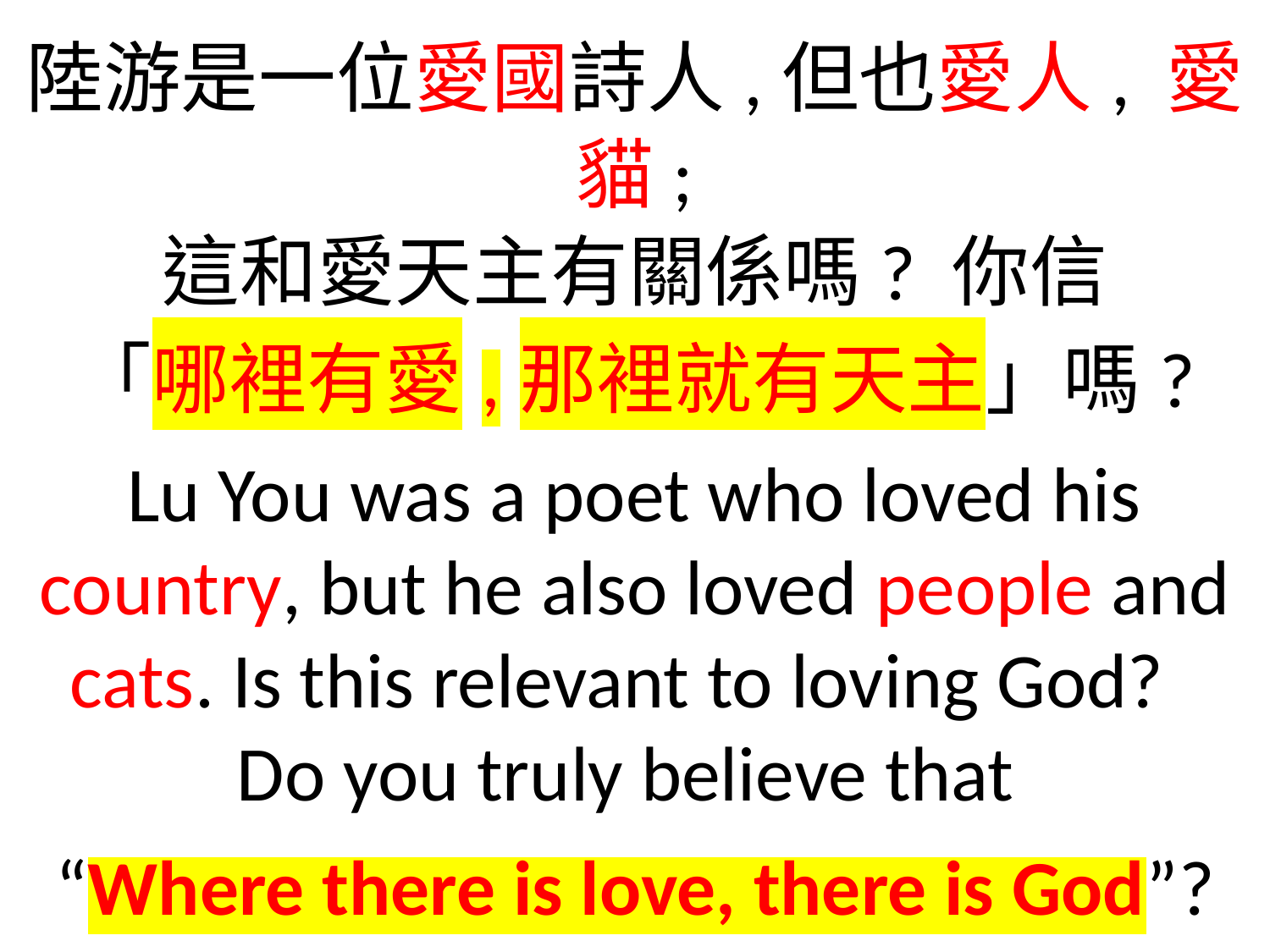

陸游是一位愛國詩人,但也愛人, 愛貓;
這和愛天主有關係嗎? 你信
「哪裡有愛,那裡就有天主」嗎?
Lu You was a poet who loved his country, but he also loved people and cats. Is this relevant to loving God?
Do you truly believe that
“Where there is love, there is God”?